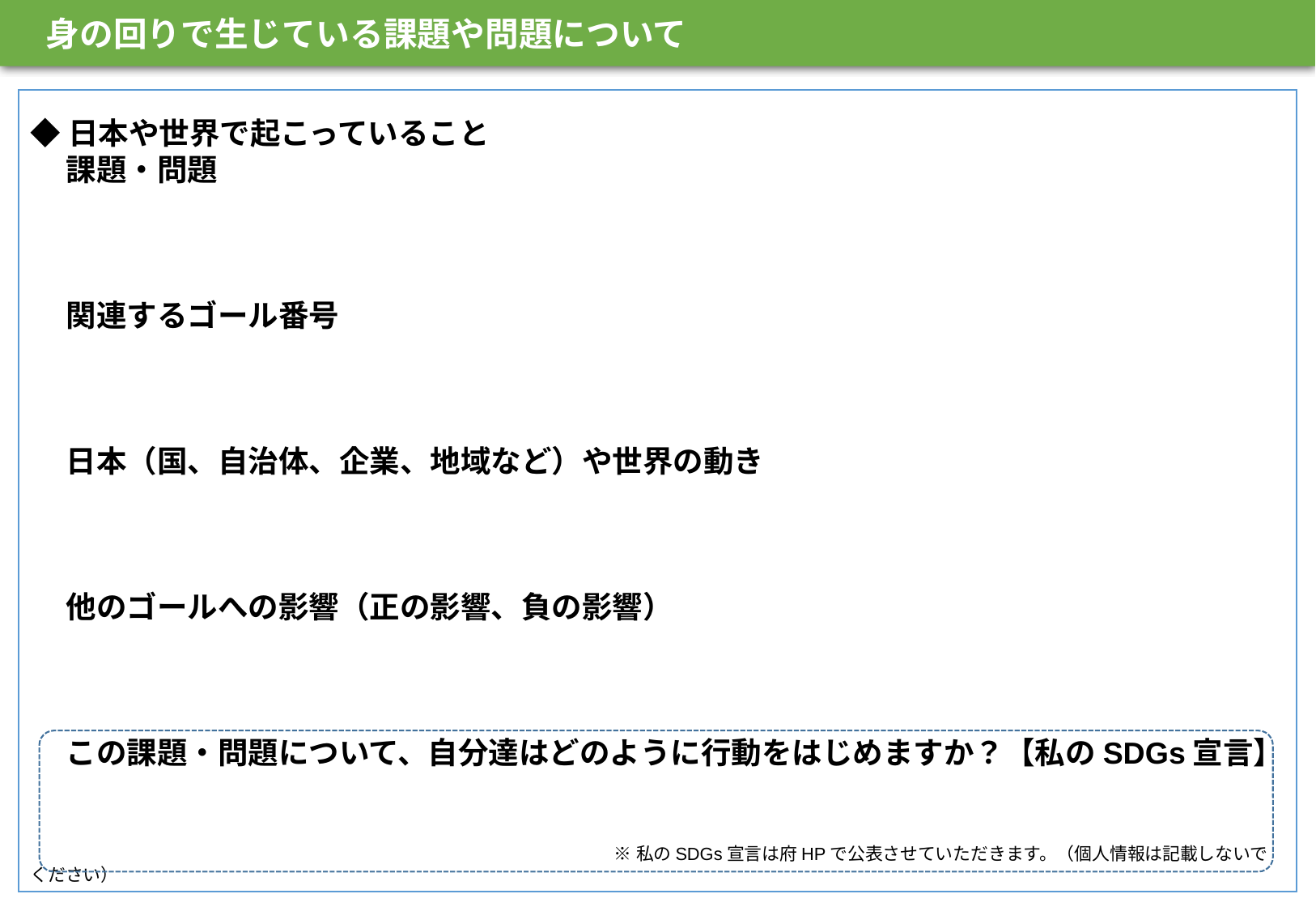

身の回りで生じている課題や問題について
◆日本や世界で起こっていること
課題・問題

関連するゴール番号

日本（国、自治体、企業、地域など）や世界の動き

他のゴールへの影響（正の影響、負の影響）

この課題・問題について、自分達はどのように行動をはじめますか？【私のSDGs宣言】

※私のSDGs宣言は府HPで公表させていただきます。（個人情報は記載しないでください）